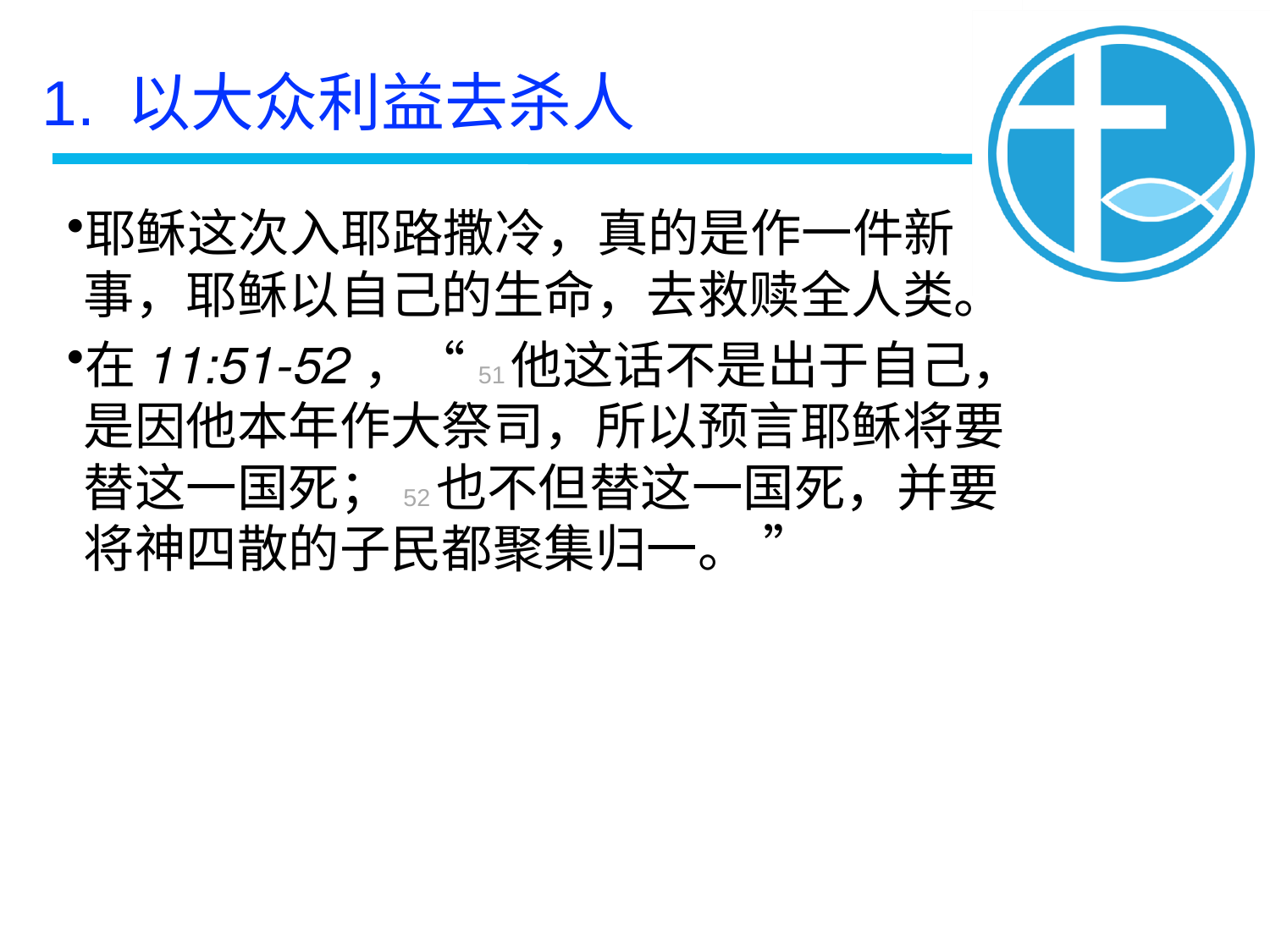

1. 以大众利益去杀人
耶稣这次入耶路撒冷，真的是作一件新事，耶稣以自己的生命，去救赎全人类。
在11:51-52，“51他这话不是出于自己，是因他本年作大祭司，所以预言耶稣将要替这一国死；52也不但替这一国死，并要将神四散的子民都聚集归一。 ”